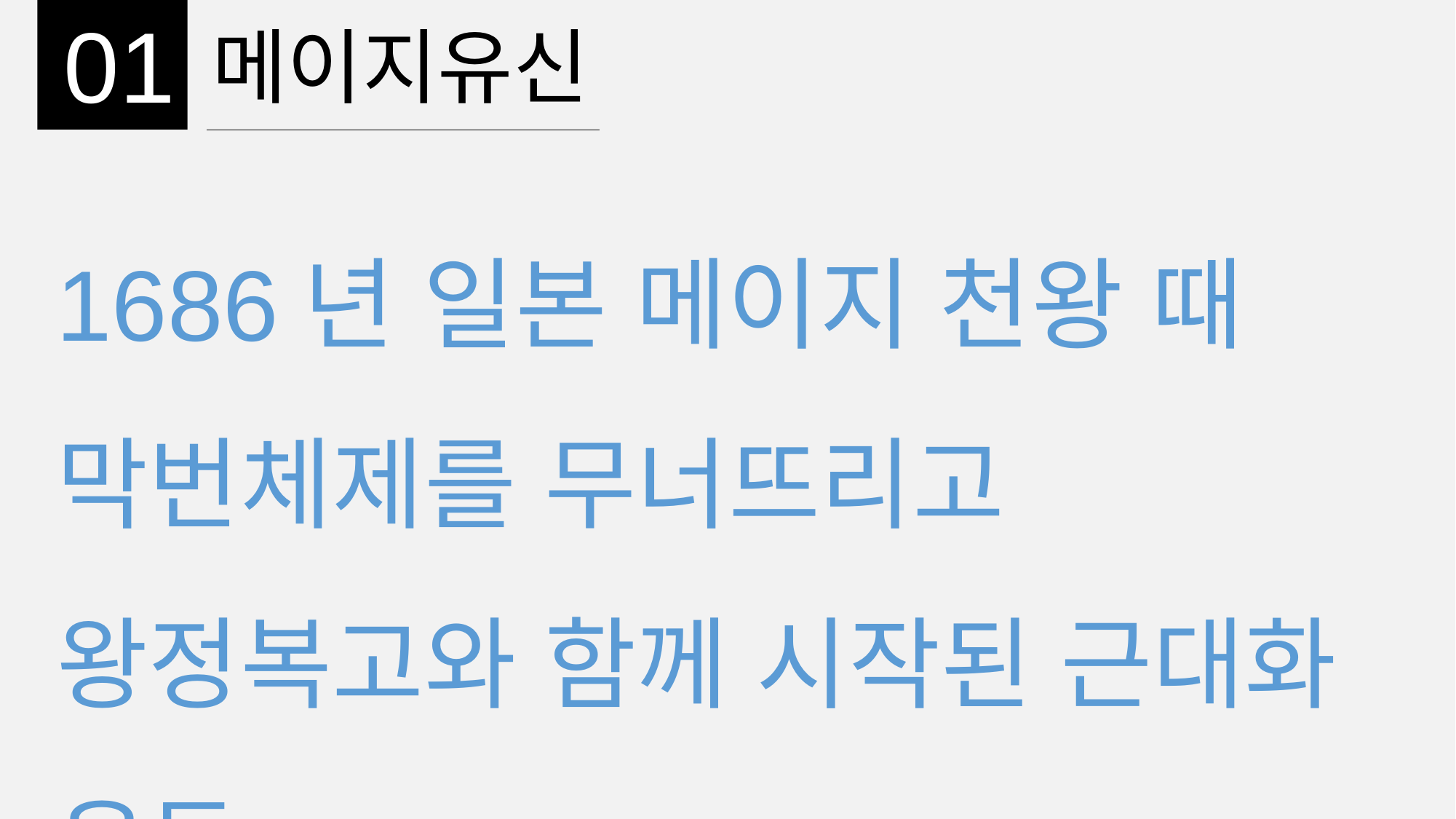

01

메이지유신
1686년 일본 메이지 천왕 때
막번체제를 무너뜨리고 왕정복고와 함께 시작된 근대화 운동